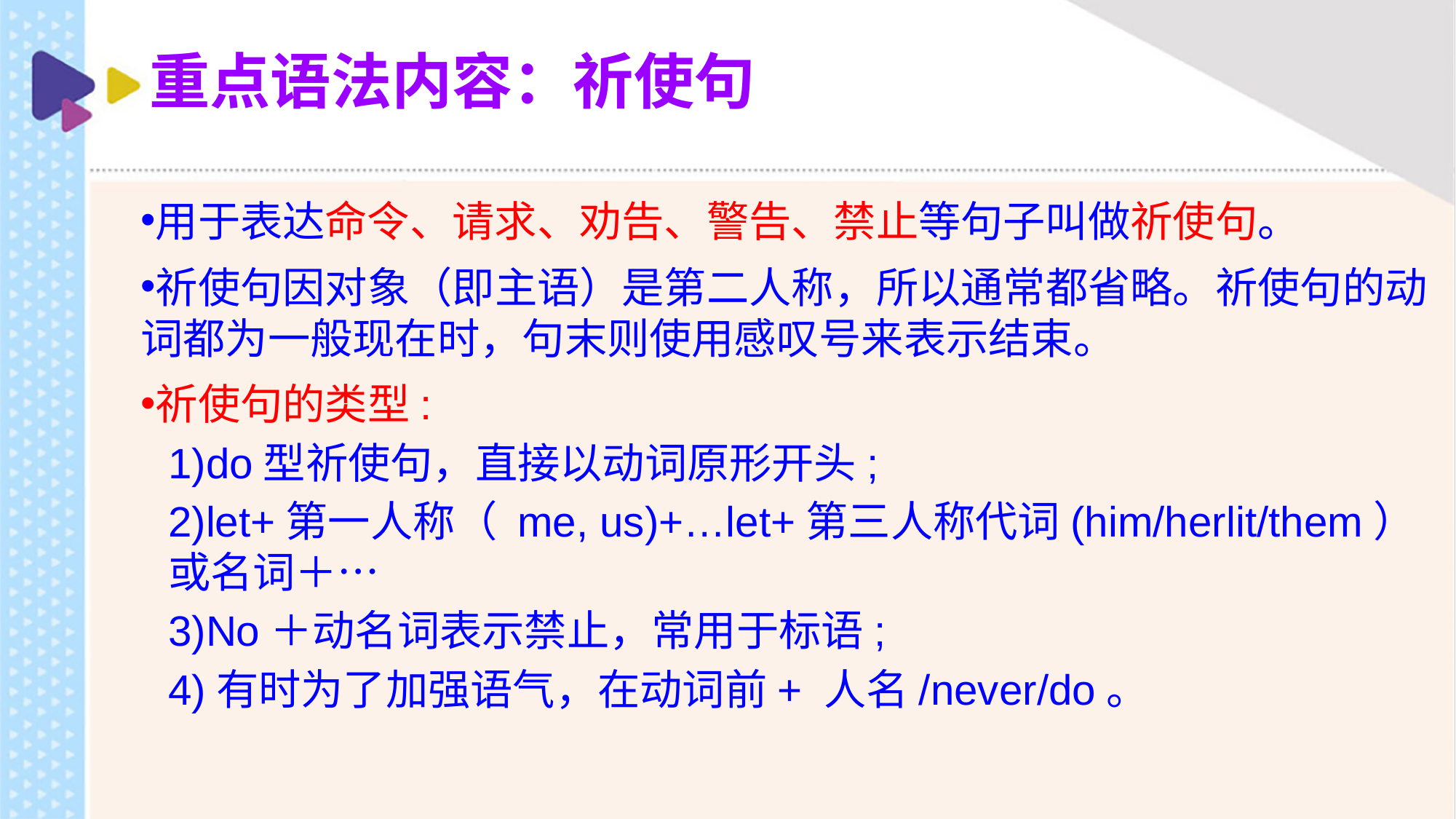

# 重点语法内容：祈使句
用于表达命令、请求、劝告、警告、禁止等句子叫做祈使句。
祈使句因对象（即主语）是第二人称，所以通常都省略。祈使句的动词都为一般现在时，句末则使用感叹号来表示结束。
祈使句的类型:
1)do型祈使句，直接以动词原形开头;
2)let+第一人称（ me, us)+…let+第三人称代词(him/herlit/them）或名词＋…
3)No＋动名词表示禁止，常用于标语;
4)有时为了加强语气，在动词前+ 人名/never/do。